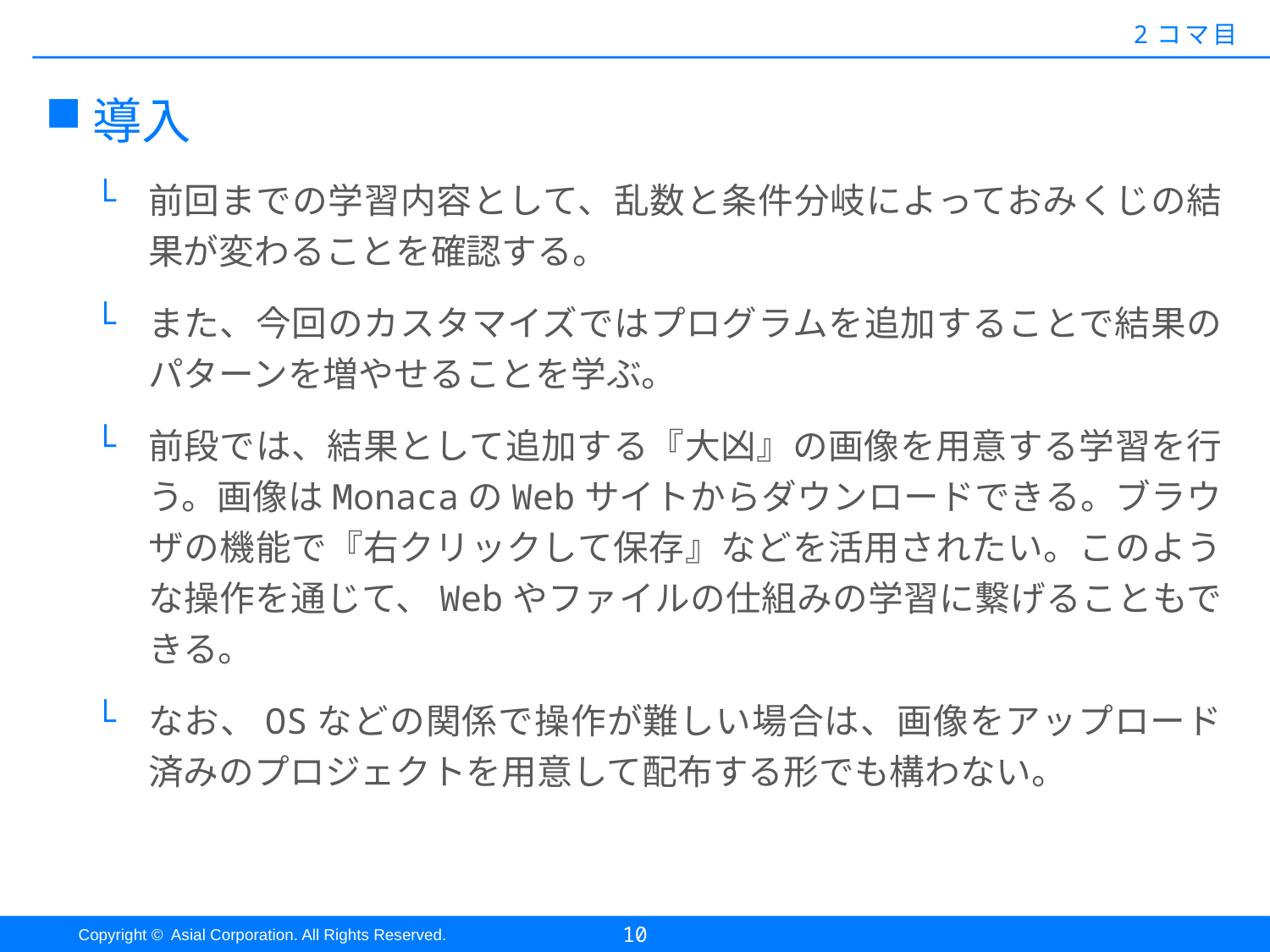

#
2コマ目
導入
前回までの学習内容として、乱数と条件分岐によっておみくじの結果が変わることを確認する。
また、今回のカスタマイズではプログラムを追加することで結果のパターンを増やせることを学ぶ。
前段では、結果として追加する『大凶』の画像を用意する学習を行う。画像はMonacaのWebサイトからダウンロードできる。ブラウザの機能で『右クリックして保存』などを活用されたい。このような操作を通じて、Webやファイルの仕組みの学習に繋げることもできる。
なお、OSなどの関係で操作が難しい場合は、画像をアップロード済みのプロジェクトを用意して配布する形でも構わない。
10